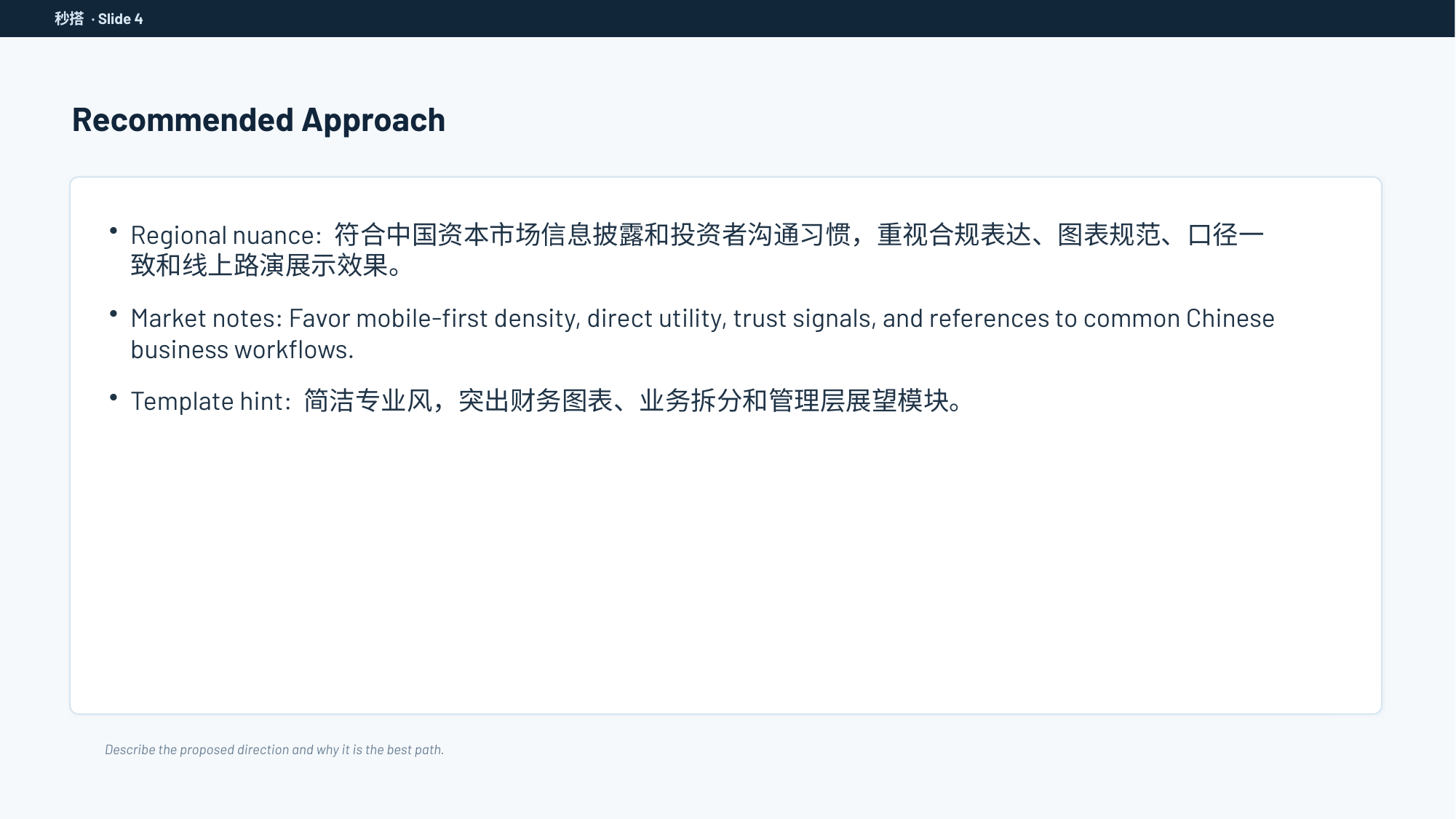

秒搭 · Slide 4
Recommended Approach

Regional nuance: 符合中国资本市场信息披露和投资者沟通习惯，重视合规表达、图表规范、口径一致和线上路演展示效果。
Market notes: Favor mobile-first density, direct utility, trust signals, and references to common Chinese business workflows.
Template hint: 简洁专业风，突出财务图表、业务拆分和管理层展望模块。
Describe the proposed direction and why it is the best path.